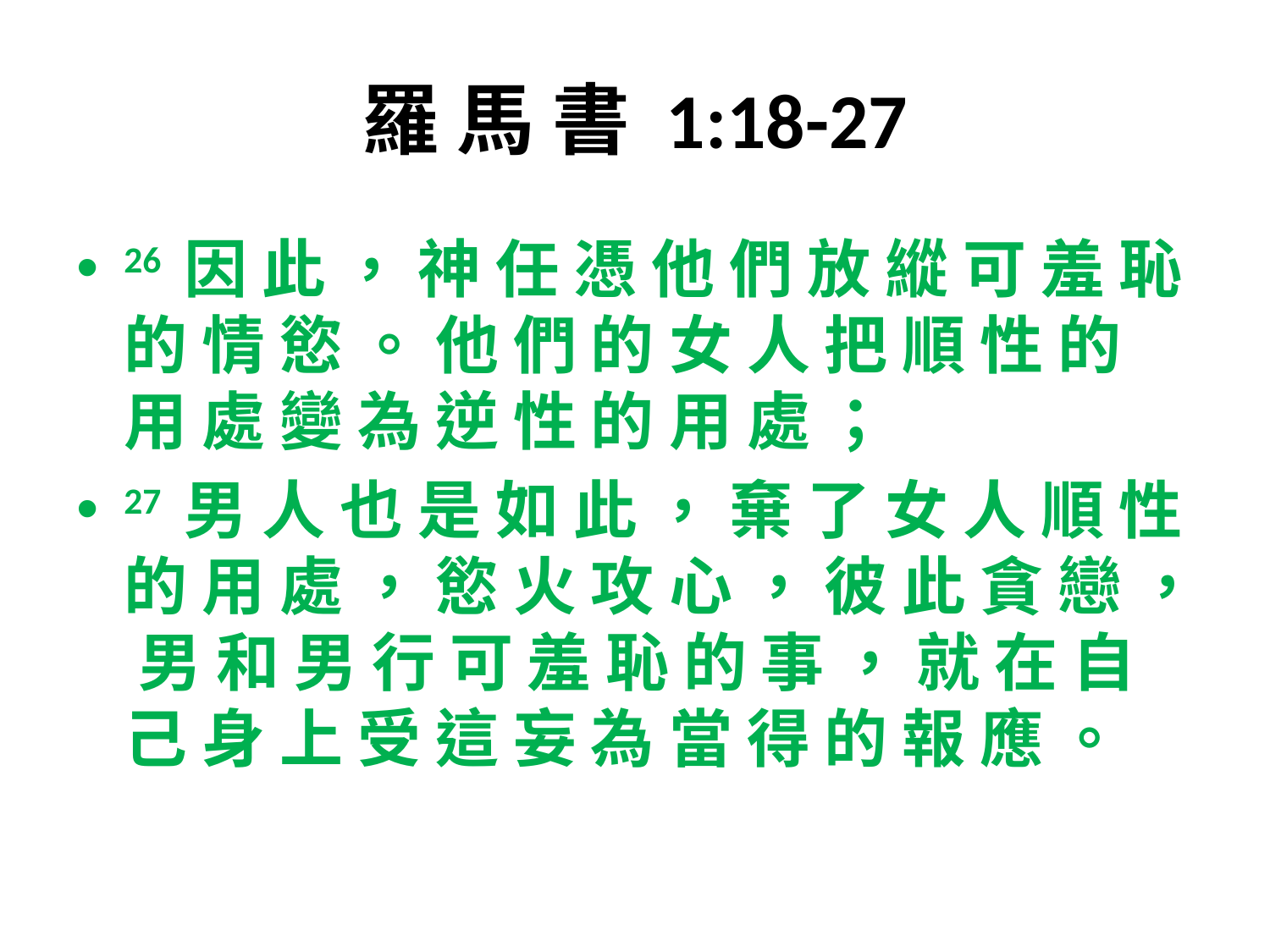

# 羅 馬 書 1:18-27
26 因 此 ， 神 任 憑 他 們 放 縱 可 羞 恥 的 情 慾 。 他 們 的 女 人 把 順 性 的 用 處 變 為 逆 性 的 用 處 ；
27 男 人 也 是 如 此 ， 棄 了 女 人 順 性 的 用 處 ， 慾 火 攻 心 ， 彼 此 貪 戀 ， 男 和 男 行 可 羞 恥 的 事 ， 就 在 自 己 身 上 受 這 妄 為 當 得 的 報 應 。